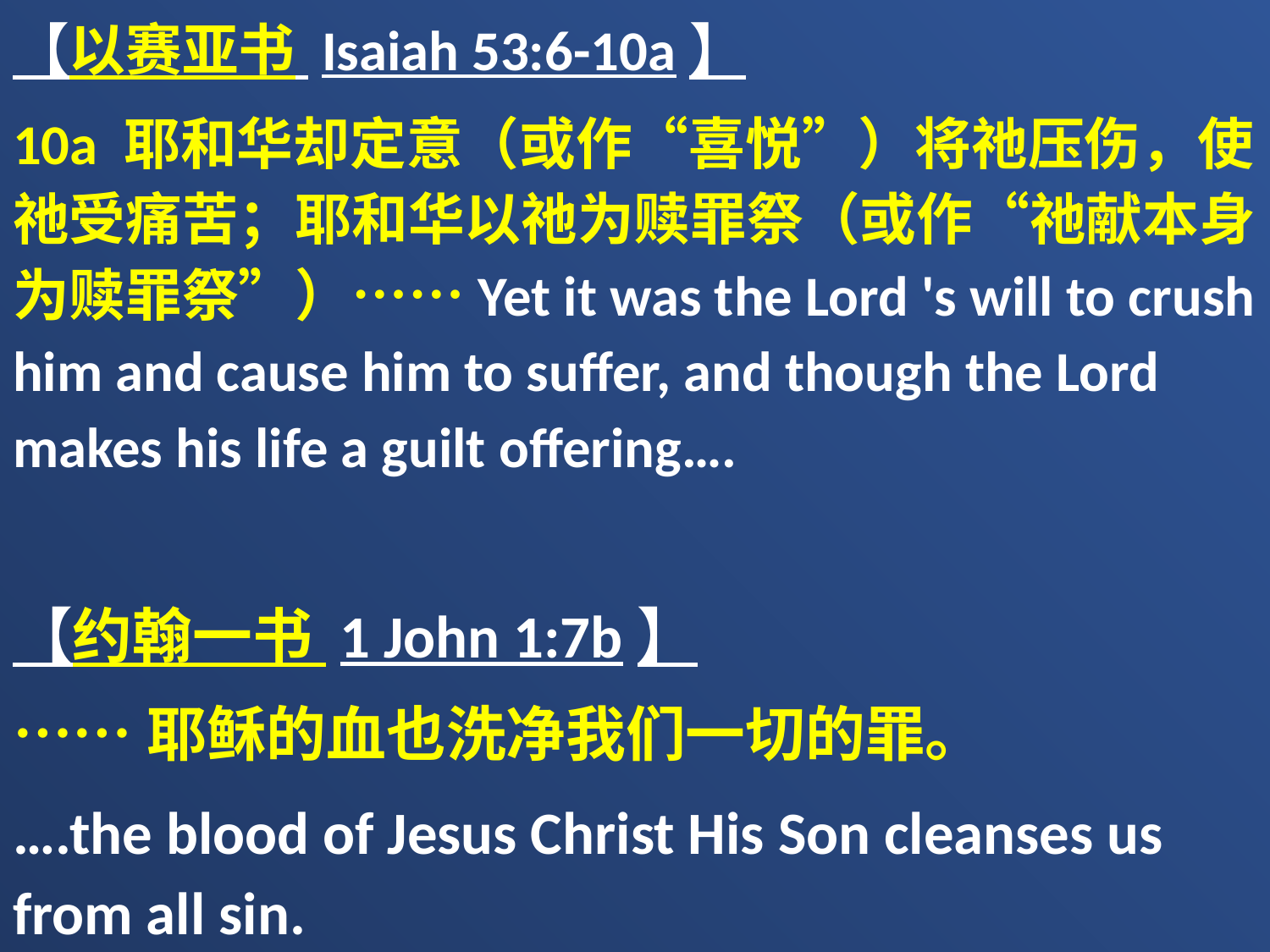

【以赛亚书 Isaiah 53:6-10a】
10a 耶和华却定意（或作“喜悦”）将祂压伤，使祂受痛苦；耶和华以祂为赎罪祭（或作“祂献本身为赎罪祭”）……Yet it was the Lord 's will to crush him and cause him to suffer, and though the Lord makes his life a guilt offering….

【约翰一书 1 John 1:7b】
……耶稣的血也洗净我们一切的罪。
….the blood of Jesus Christ His Son cleanses us from all sin.